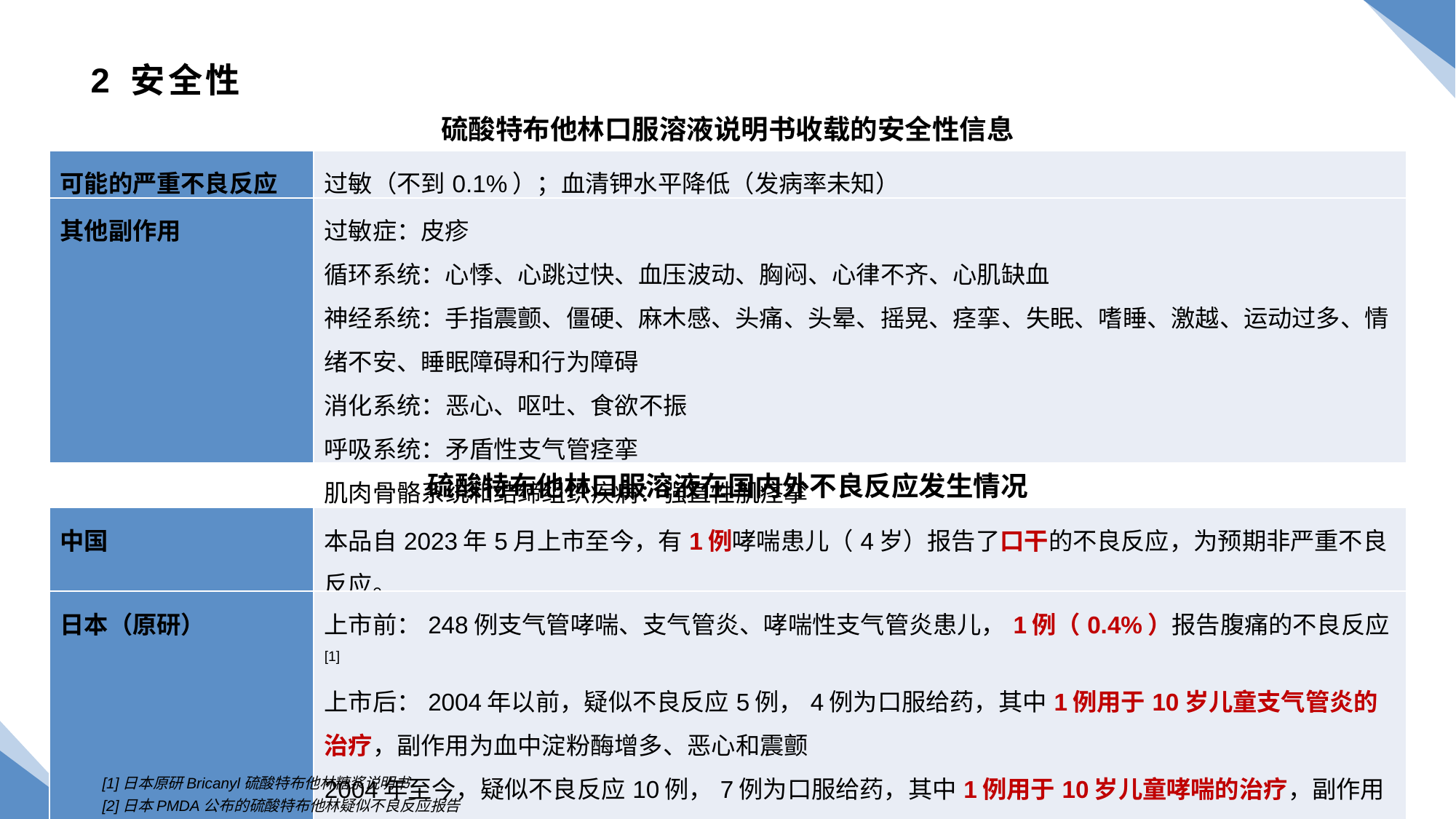

# 2 安全性

硫酸特布他林口服溶液说明书收载的安全性信息
| 可能的严重不良反应 | 过敏（不到0.1%）；血清钾水平降低（发病率未知） |
| --- | --- |
| 其他副作用 | 过敏症：皮疹 循环系统：心悸、心跳过快、血压波动、胸闷、心律不齐、心肌缺血 神经系统：手指震颤、僵硬、麻木感、头痛、头晕、摇晃、痉挛、失眠、嗜睡、激越、运动过多、情绪不安、睡眠障碍和行为障碍 消化系统：恶心、呕吐、食欲不振 呼吸系统：矛盾性支气管痉挛 肌肉骨骼系统和结缔组织疾病：强直性肌痉挛 |
硫酸特布他林口服溶液在国内外不良反应发生情况
| 中国 | 本品自2023年5月上市至今，有1例哮喘患儿（4岁）报告了口干的不良反应，为预期非严重不良反应。 |
| --- | --- |
| 日本（原研） | 上市前：248例支气管哮喘、支气管炎、哮喘性支气管炎患儿，1例（0.4%）报告腹痛的不良反应[1] 上市后：2004年以前，疑似不良反应5例，4例为口服给药，其中1例用于10岁儿童支气管炎的治疗，副作用为血中淀粉酶增多、恶心和震颤 2004年至今，疑似不良反应10例，7例为口服给药，其中1例用于10岁儿童哮喘的治疗，副作用为低钾血症和心律失常[2] |

[1]日本原研Bricanyl硫酸特布他林糖浆说明书
[2]日本PMDA公布的硫酸特布他林疑似不良反应报告